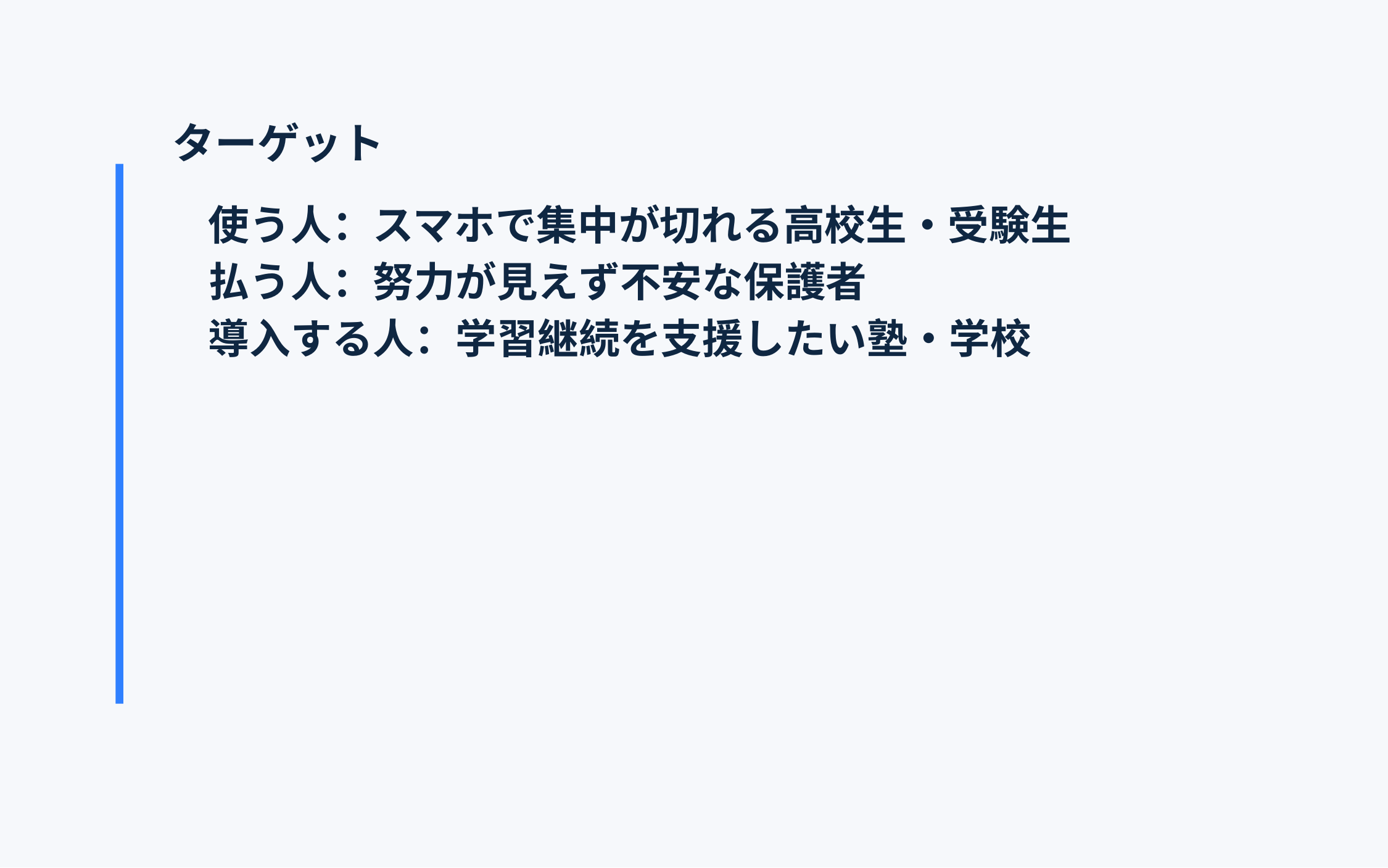

# ターゲット

使う人：スマホで集中が切れる高校生・受験生
払う人：努力が見えず不安な保護者
導入する人：学習継続を支援したい塾・学校